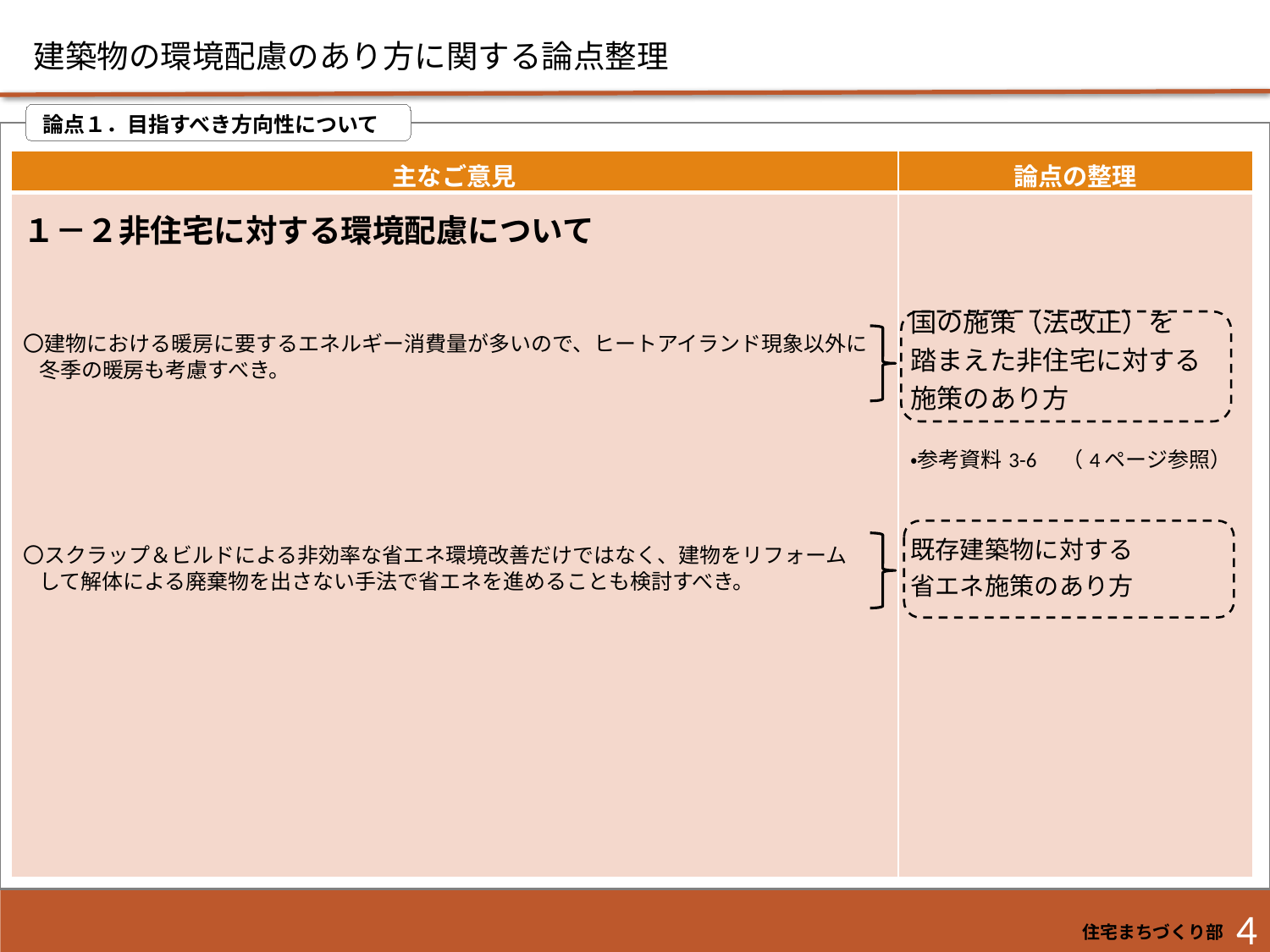

建築物の環境配慮のあり方に関する論点整理
 論点１．目指すべき方向性について

| 主なご意見 | 論点の整理 |
| --- | --- |
| １－２非住宅に対する環境配慮について 〇建物における暖房に要するエネルギー消費量が多いので、ヒートアイランド現象以外に 冬季の暖房も考慮すべき。 〇スクラップ＆ビルドによる非効率な省エネ環境改善だけではなく、建物をリフォーム して解体による廃棄物を出さない手法で省エネを進めることも検討すべき。 | 国の施策（法改正）を 踏まえた非住宅に対する 施策のあり方 ・参考資料3-6　（4ページ参照） 既存建築物に対する 省エネ施策のあり方 |

4
住宅まちづくり部